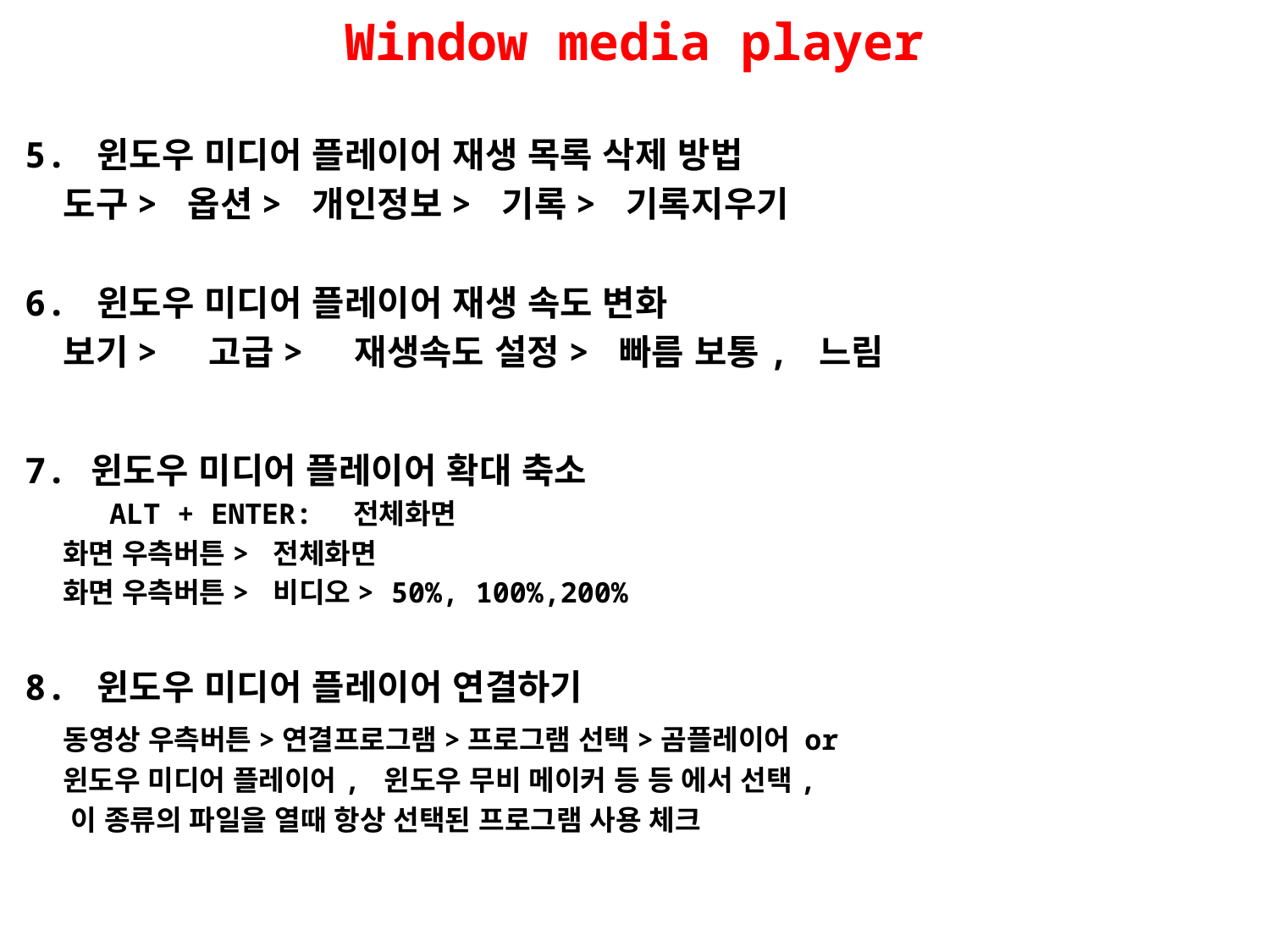

Window media player

5. 윈도우 미디어 플레이어 재생 목록 삭제 방법
   도구> 옵션> 개인정보> 기록> 기록지우기

6. 윈도우 미디어 플레이어 재생 속도 변화
   보기>  고급>  재생속도 설정> 빠름 보통, 느림

7. 윈도우 미디어 플레이어 확대 축소
     ALT + ENTER:  전체화면
    화면 우측버튼> 전체화면
    화면 우측버튼> 비디오> 50%, 100%,200%

8. 윈도우 미디어 플레이어 연결하기
   동영상 우측버튼>연결프로그램>프로그램 선택>곰플레이어 or
    윈도우 미디어 플레이어, 윈도우 무비 메이커 등 등 에서 선택,
     이 종류의 파일을 열때 항상 선택된 프로그램 사용 체크